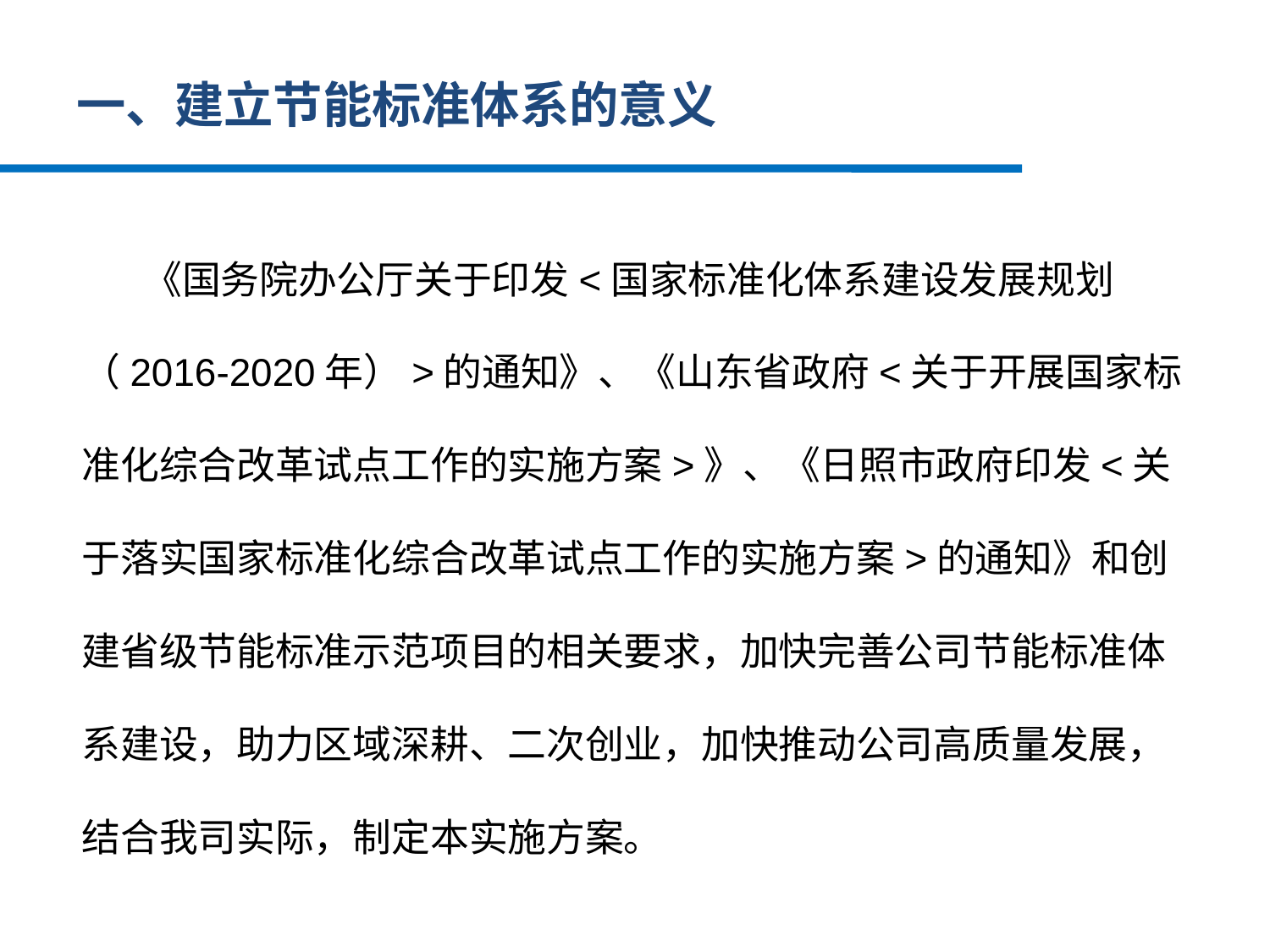

# 一、建立节能标准体系的意义

      《国务院办公厅关于印发<国家标准化体系建设发展规划（2016-2020年）>的通知》、《山东省政府<关于开展国家标准化综合改革试点工作的实施方案>》、《日照市政府印发<关于落实国家标准化综合改革试点工作的实施方案>的通知》和创建省级节能标准示范项目的相关要求，加快完善公司节能标准体系建设，助力区域深耕、二次创业，加快推动公司高质量发展，结合我司实际，制定本实施方案。